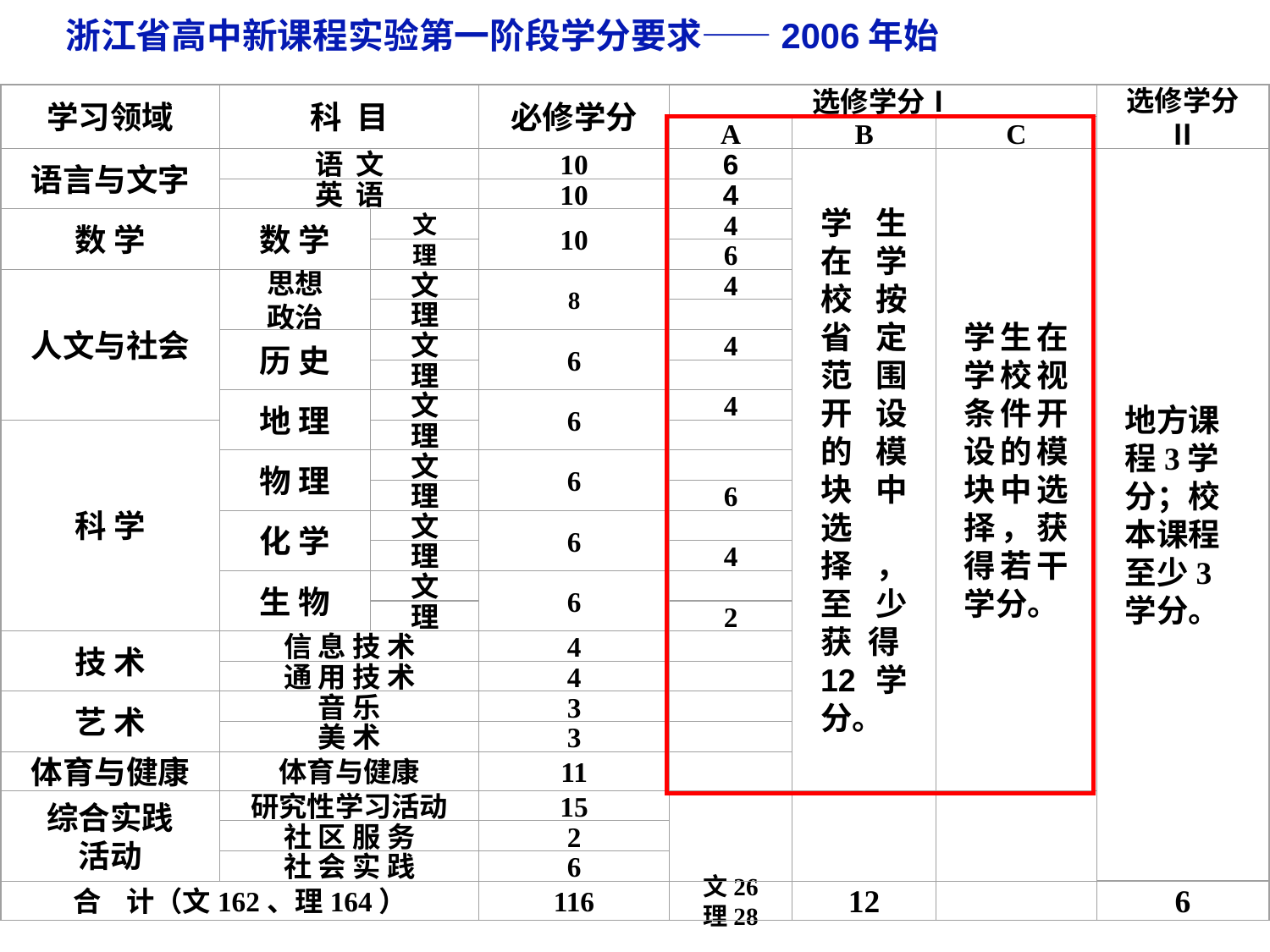

# 浙江省高中新课程实验第一阶段学分要求——2006年始

学习领域

科  目

必修学分

选修学分Ⅰ

选修学分Ⅱ

A

B

C

语言与文字

语  文

10

6

学生在学校按省定范围开设的模块中选择，至少获得12学分。

学生在学校视条件开设的模块中选择，获得若干学分。

地方课程3学分；校本课程至少3学分。

英  语

10

4

数 学

数 学

文

10

4

理

6

人文与社会

思想
政治

文

8

4

理

历 史

文

6

4

理

地 理

文

6

4

科 学

理

物 理

文

6

理

6

化 学

文

6

理

4

生 物

文

6

理

2

技 术

信 息 技 术

4

通 用 技 术

4

艺 术

音 乐

3

美 术

3

体育与健康

体育与健康

11

综合实践
活动

研究性学习活动

15

社 区 服 务

2

社 会 实 践

6

合    计（文162、理164）

116

文26
理28

12

6